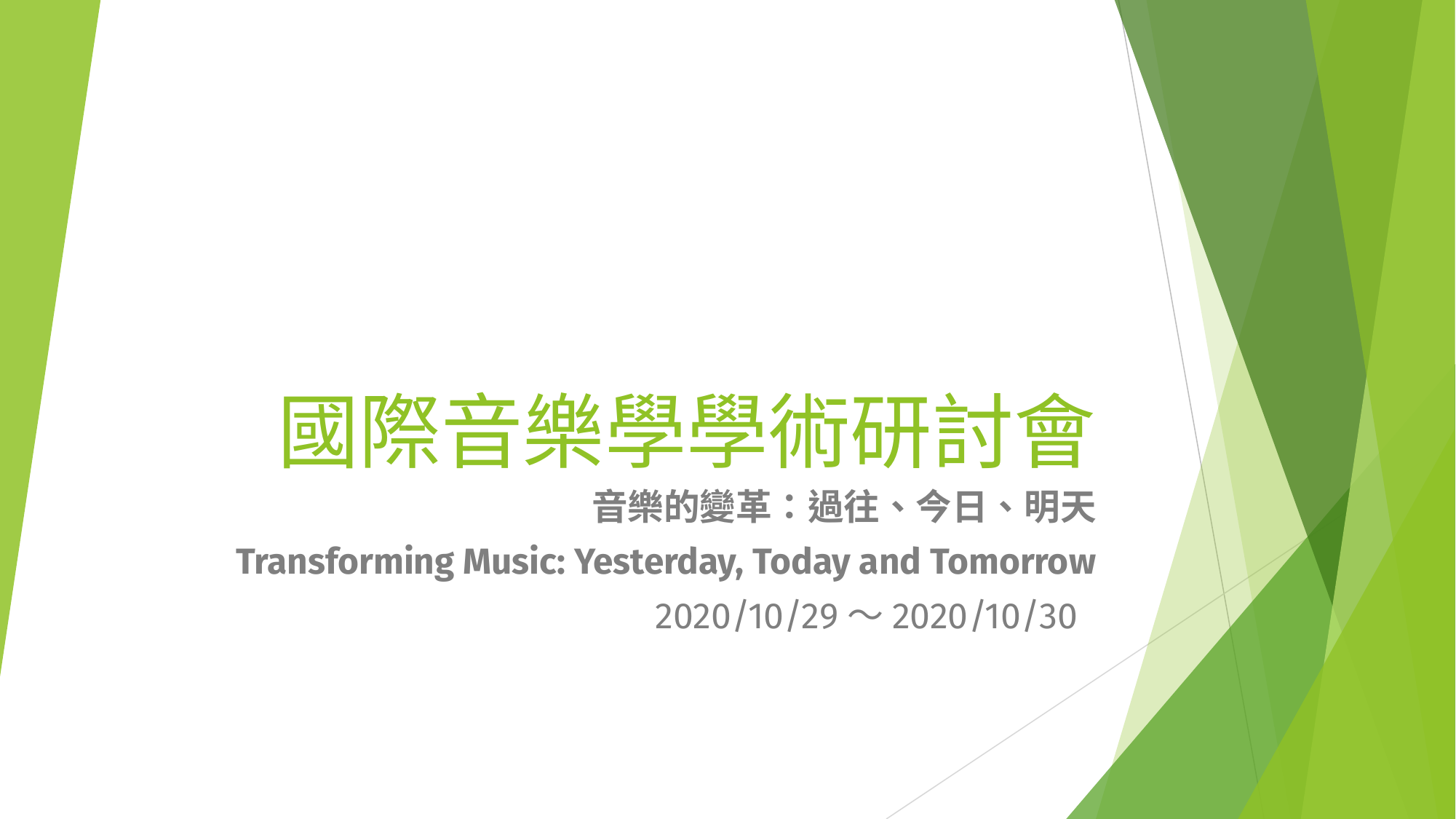

# 國際音樂學學術研討會
音樂的變革：過往、今日、明天
Transforming Music: Yesterday, Today and Tomorrow
2020/10/29～2020/10/30